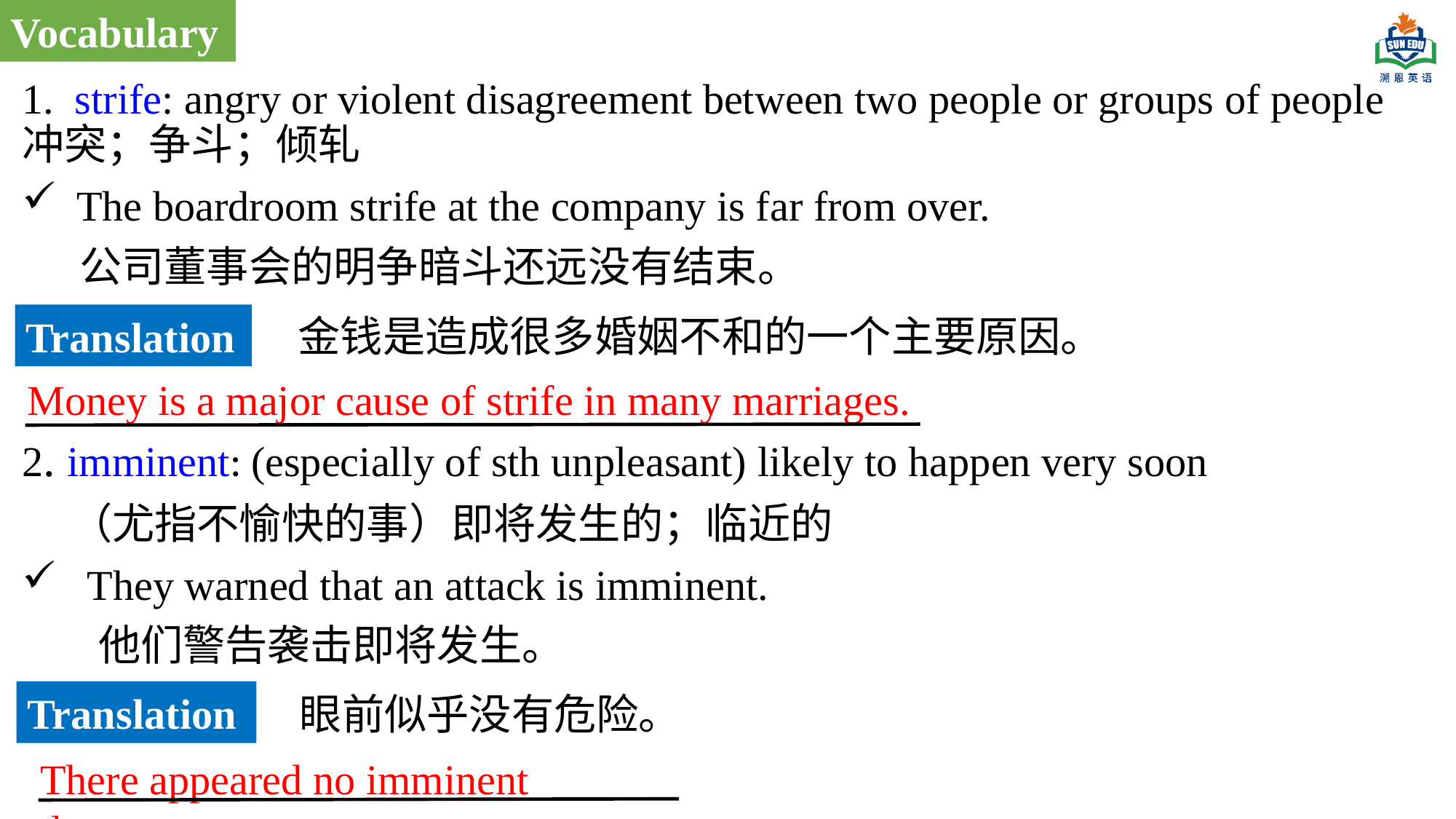

Vocabulary
1.  strife: angry or violent disagreement between two people or groups of people    冲突；争斗；倾轧
The boardroom strife at the company is far from over.
     公司董事会的明争暗斗还远没有结束。

2. imminent: (especially of sth unpleasant) likely to happen very soon
    （尤指不愉快的事）即将发生的；临近的
 They warned that an attack is imminent.
       他们警告袭击即将发生。
金钱是造成很多婚姻不和的一个主要原因。
Translation
Money is a major cause of strife in many marriages.
Translation
眼前似乎没有危险。
There appeared no imminent danger.